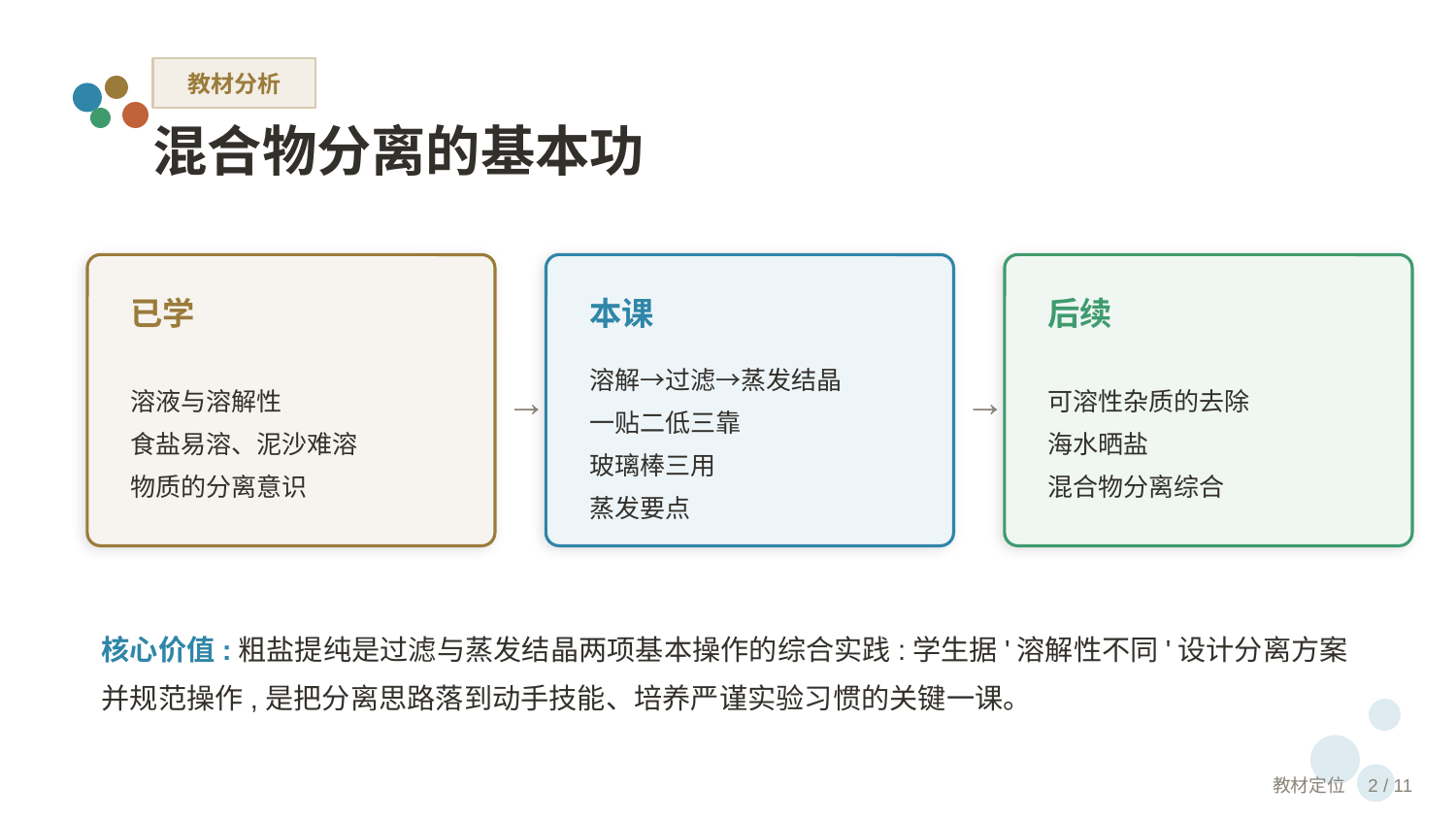

教材分析

混合物分离的基本功

已学
本课
后续
溶液与溶解性
食盐易溶、泥沙难溶
物质的分离意识
溶解→过滤→蒸发结晶
一贴二低三靠
玻璃棒三用
蒸发要点
可溶性杂质的去除
海水晒盐
混合物分离综合
→
→
核心价值:粗盐提纯是过滤与蒸发结晶两项基本操作的综合实践:学生据'溶解性不同'设计分离方案并规范操作,是把分离思路落到动手技能、培养严谨实验习惯的关键一课。

教材定位　2 / 11